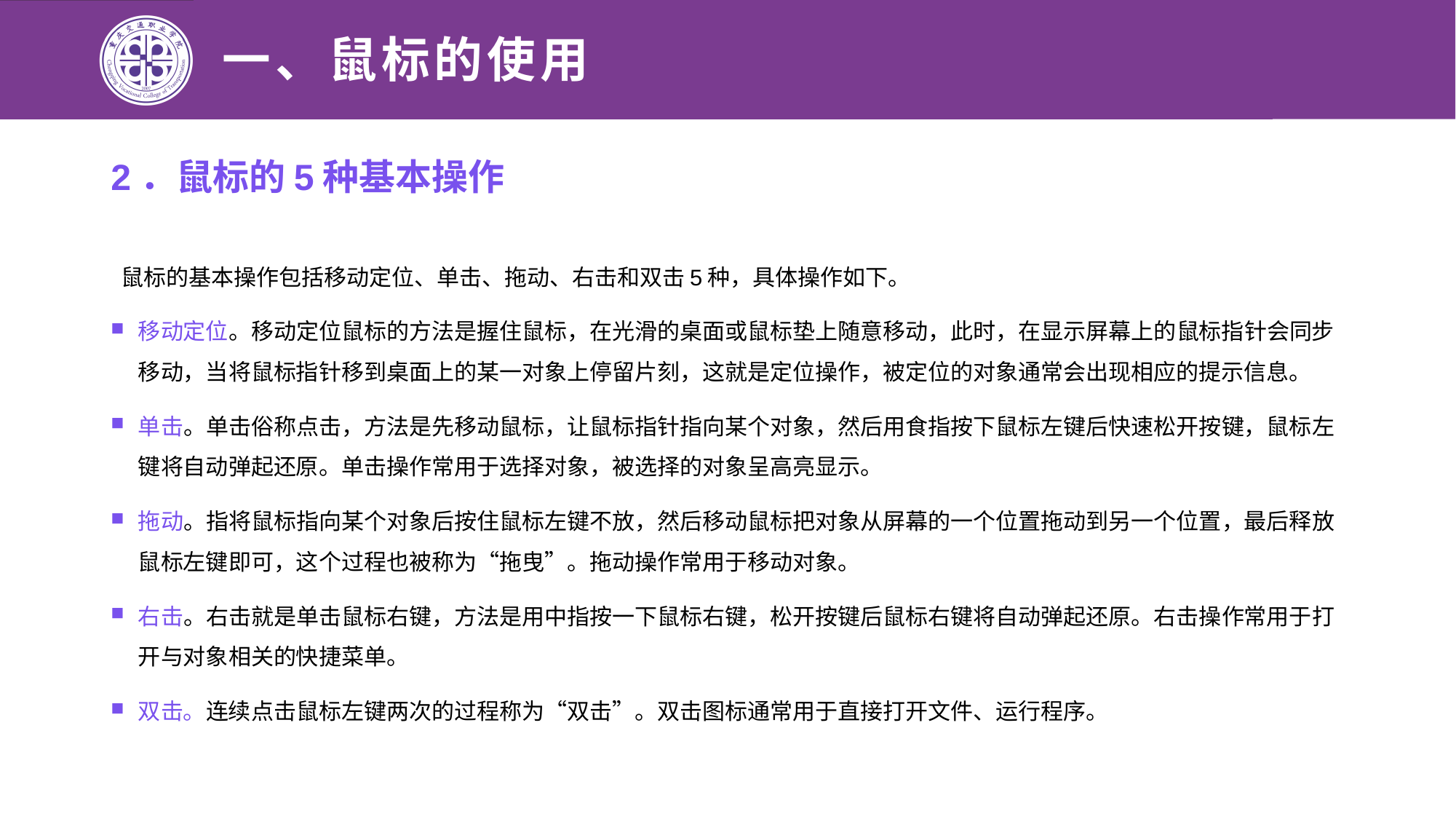

# 一、鼠标的使用
2．鼠标的5种基本操作
 鼠标的基本操作包括移动定位、单击、拖动、右击和双击5种，具体操作如下。
移动定位。移动定位鼠标的方法是握住鼠标，在光滑的桌面或鼠标垫上随意移动，此时，在显示屏幕上的鼠标指针会同步移动，当将鼠标指针移到桌面上的某一对象上停留片刻，这就是定位操作，被定位的对象通常会出现相应的提示信息。
单击。单击俗称点击，方法是先移动鼠标，让鼠标指针指向某个对象，然后用食指按下鼠标左键后快速松开按键，鼠标左键将自动弹起还原。单击操作常用于选择对象，被选择的对象呈高亮显示。
拖动。指将鼠标指向某个对象后按住鼠标左键不放，然后移动鼠标把对象从屏幕的一个位置拖动到另一个位置，最后释放鼠标左键即可，这个过程也被称为“拖曳”。拖动操作常用于移动对象。
右击。右击就是单击鼠标右键，方法是用中指按一下鼠标右键，松开按键后鼠标右键将自动弹起还原。右击操作常用于打开与对象相关的快捷菜单。
双击。连续点击鼠标左键两次的过程称为“双击”。双击图标通常用于直接打开文件、运行程序。